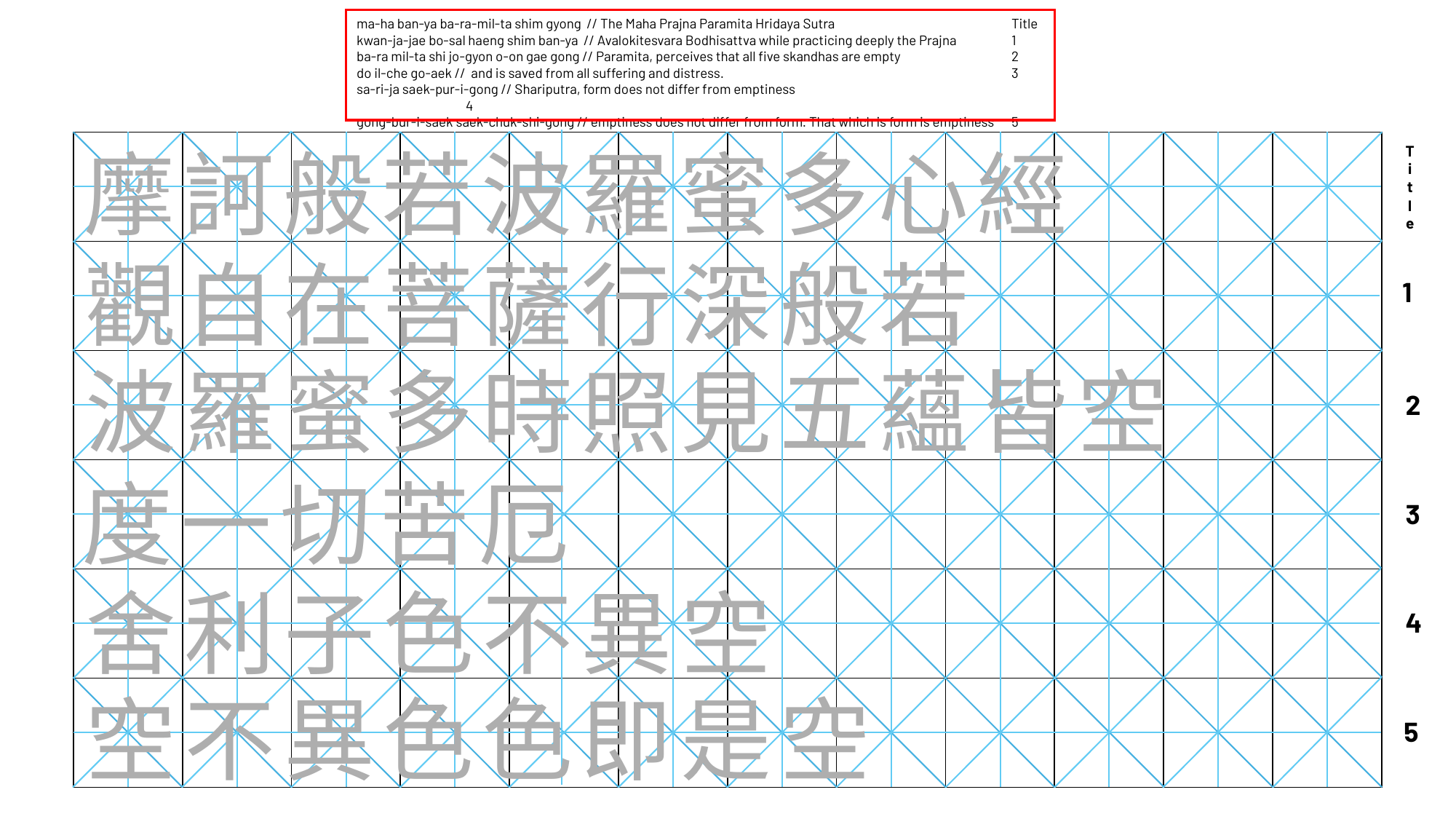

ma-ha ban-ya ba-ra-mil-ta shim gyong  // The Maha Prajna Paramita Hridaya Sutra		Title
kwan-ja-jae bo-sal haeng shim ban-ya  // Avalokitesvara Bodhisattva while practicing deeply the Prajna	1
ba-ra mil-ta shi jo-gyon o-on gae gong // Paramita, perceives that all five skandhas are empty		2
do il-che go-aek //  and is saved from all suffering and distress.			3
sa-ri-ja saek-pur-i-gong // Shariputra, form does not differ from emptiness			4
gong-bur-i-saek saek-chuk-shi-gong // emptiness does not differ from form. That which is form is emptiness	5

|  |  |  |  |  |  |  |  |  |  |  |  |
| --- | --- | --- | --- | --- | --- | --- | --- | --- | --- | --- | --- |
|  |  |  |  |  |  |  |  |  |  |  |  |
|  |  |  |  |  |  |  |  |  |  |  |  |
|  |  |  |  |  |  |  |  |  |  |  |  |
|  |  |  |  |  |  |  |  |  |  |  |  |
|  |  |  |  |  |  |  |  |  |  |  |  |
摩 訶 般 若 波 羅 蜜 多 心 經
T
i
t
l
e

觀 自 在 菩 薩 行 深 般 若
1
波 羅 蜜 多 時 照 見 五 蘊 皆 空
2
度 一 切 苦 厄
3
舍 利 子 色 不 異 空
4
空 不 異 色 色 即 是 空
5